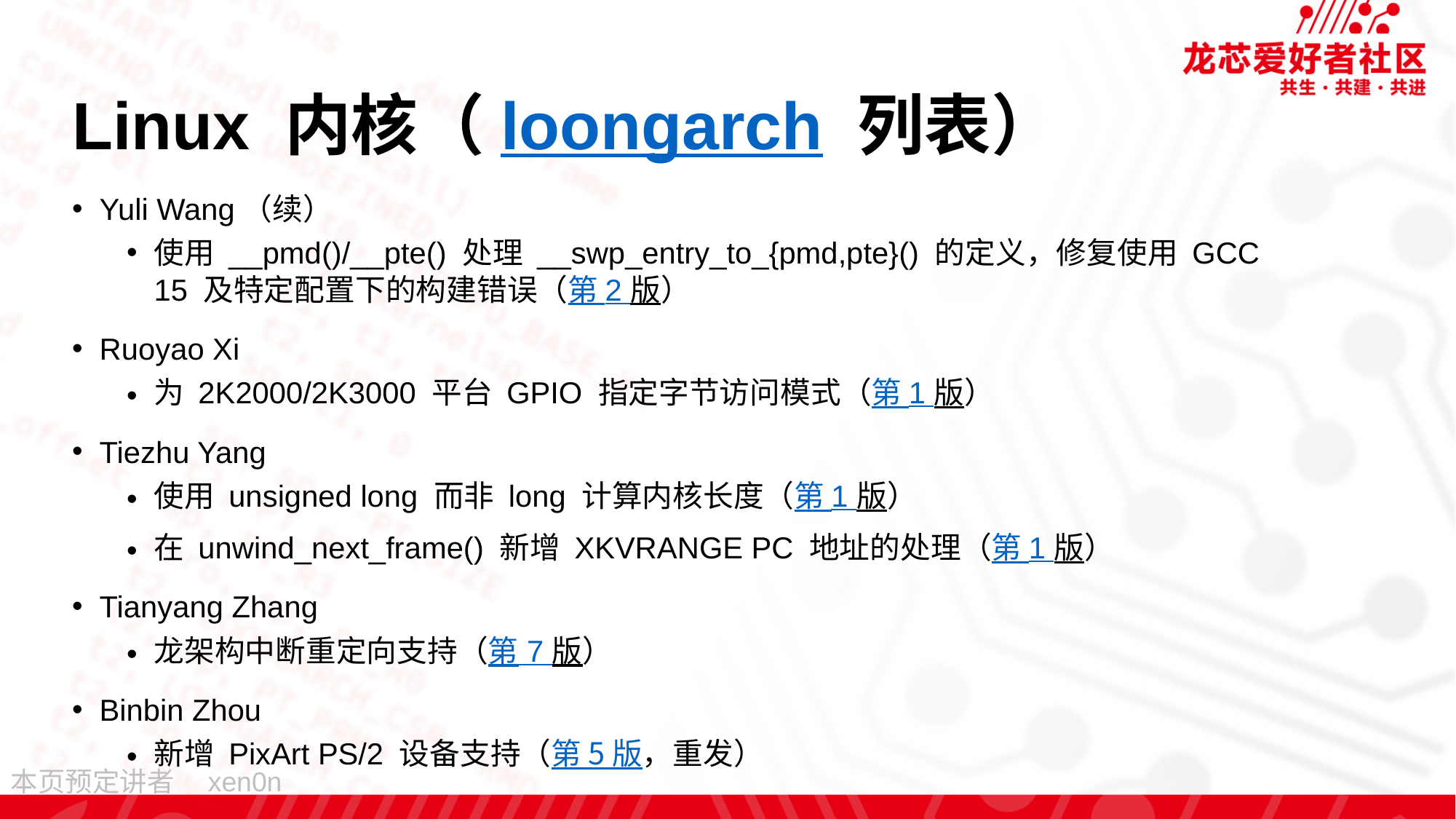

# Linux 内核（loongarch 列表）
Yuli Wang（续）
使用 __pmd()/__pte() 处理 __swp_entry_to_{pmd,pte}() 的定义，修复使用 GCC 15 及特定配置下的构建错误（第 2 版）
Ruoyao Xi
为 2K2000/2K3000 平台 GPIO 指定字节访问模式（第 1 版）
Tiezhu Yang
使用 unsigned long 而非 long 计算内核长度（第 1 版）
在 unwind_next_frame() 新增 XKVRANGE PC 地址的处理（第 1 版）
Tianyang Zhang
龙架构中断重定向支持（第 7 版）
Binbin Zhou
新增 PixArt PS/2 设备支持（第 5 版，重发）

xen0n